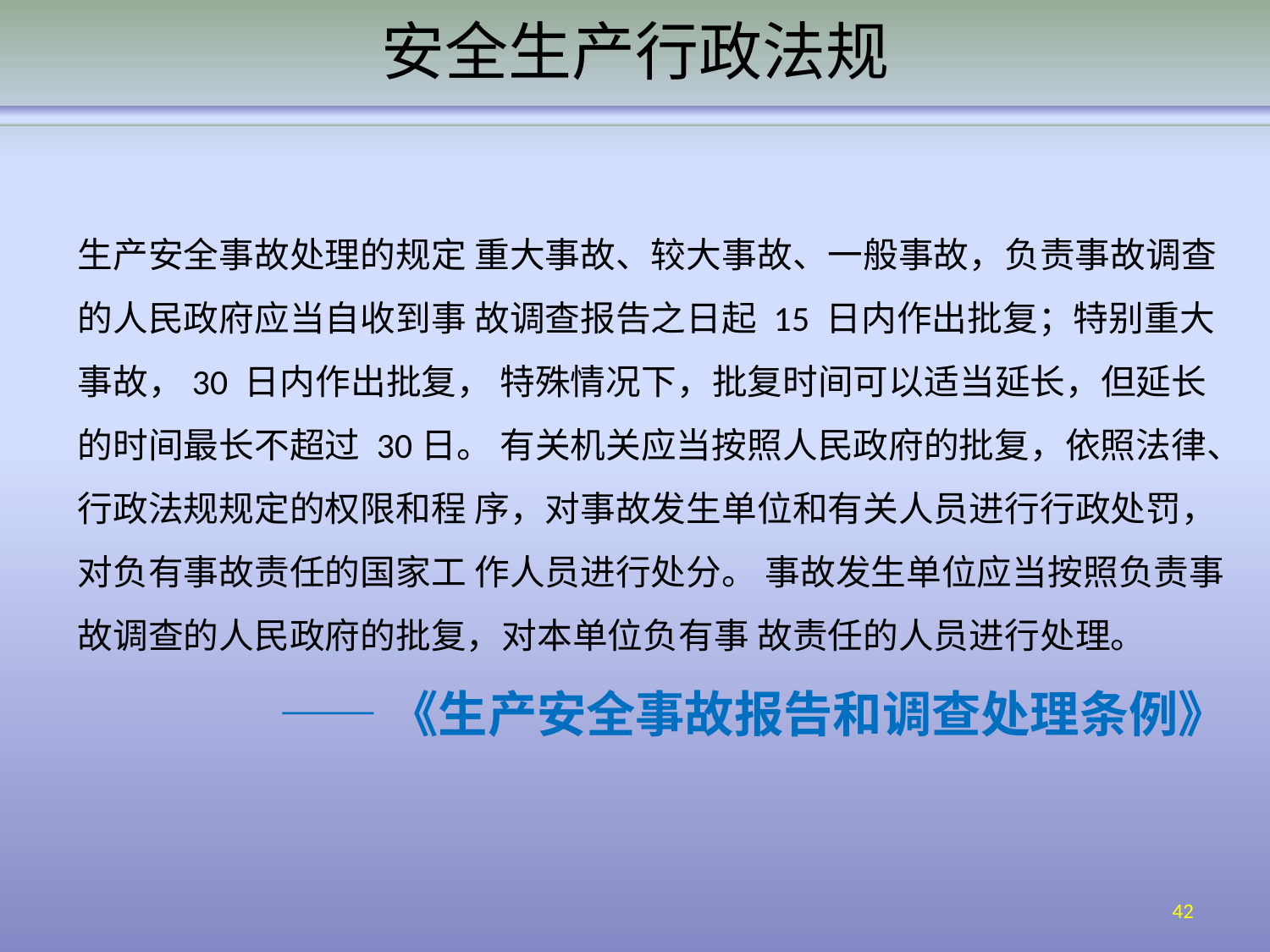

# 安全生产行政法规
生产安全事故处理的规定 重大事故、较大事故、一般事故，负责事故调查的人民政府应当自收到事 故调查报告之日起 15 日内作出批复；特别重大事故，30 日内作出批复， 特殊情况下，批复时间可以适当延长，但延长的时间最长不超过 30日。 有关机关应当按照人民政府的批复，依照法律、行政法规规定的权限和程 序，对事故发生单位和有关人员进行行政处罚，对负有事故责任的国家工 作人员进行处分。 事故发生单位应当按照负责事故调查的人民政府的批复，对本单位负有事 故责任的人员进行处理。
——《生产安全事故报告和调查处理条例》
42